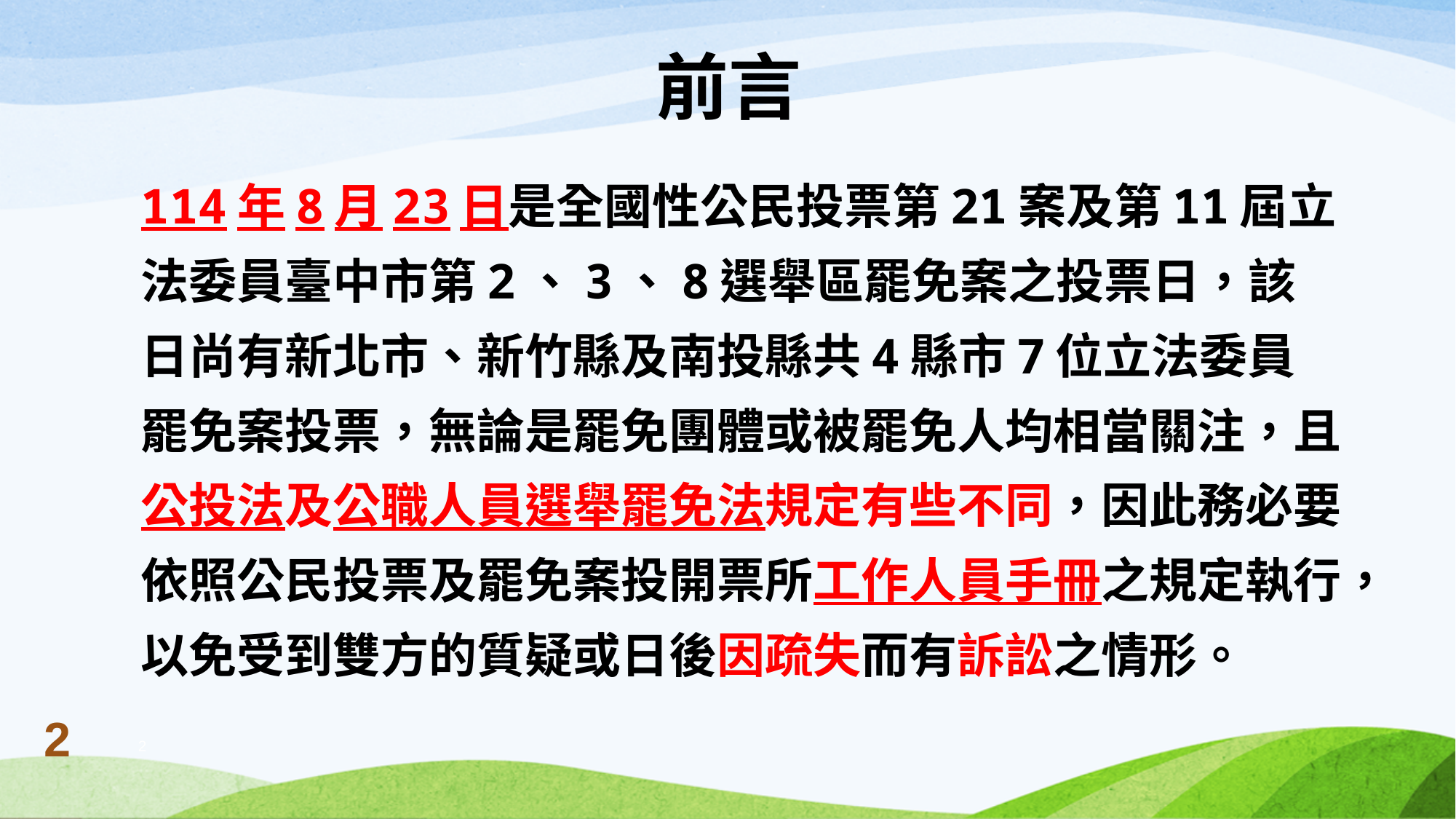

# 前言
114年8月23日是全國性公民投票第21案及第11屆立法委員臺中市第2、3、8選舉區罷免案之投票日，該日尚有新北市、新竹縣及南投縣共4縣市7位立法委員罷免案投票，無論是罷免團體或被罷免人均相當關注，且公投法及公職人員選舉罷免法規定有些不同，因此務必要依照公民投票及罷免案投開票所工作人員手冊之規定執行，以免受到雙方的質疑或日後因疏失而有訴訟之情形。
2
2